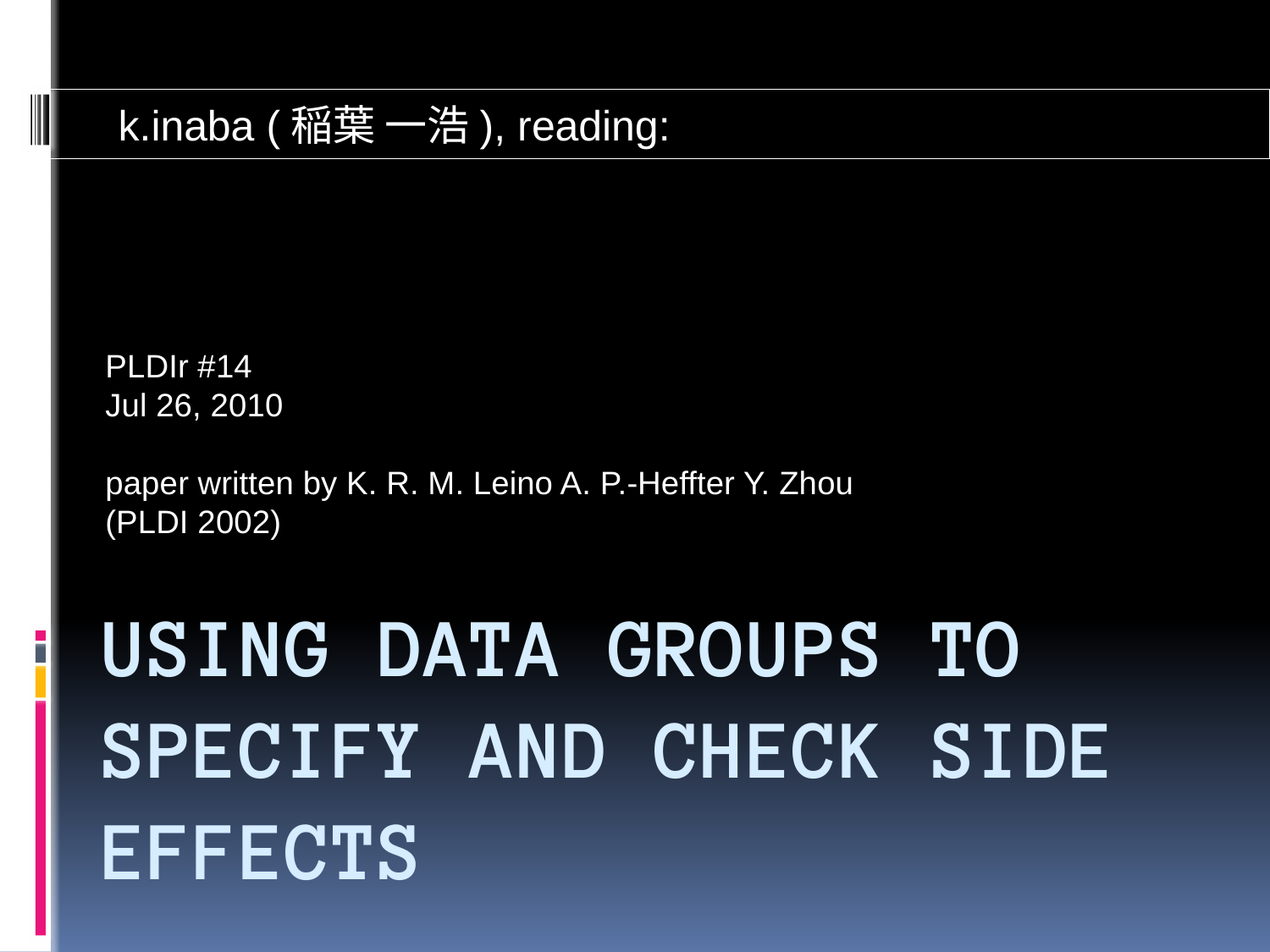

k.inaba (稲葉 一浩), reading:
PLDIr #14
Jul 26, 2010

paper written by K. R. M. Leino A. P.-Heffter Y. Zhou
(PLDI 2002)
# Using Data Groups to Specify and Check Side Effects